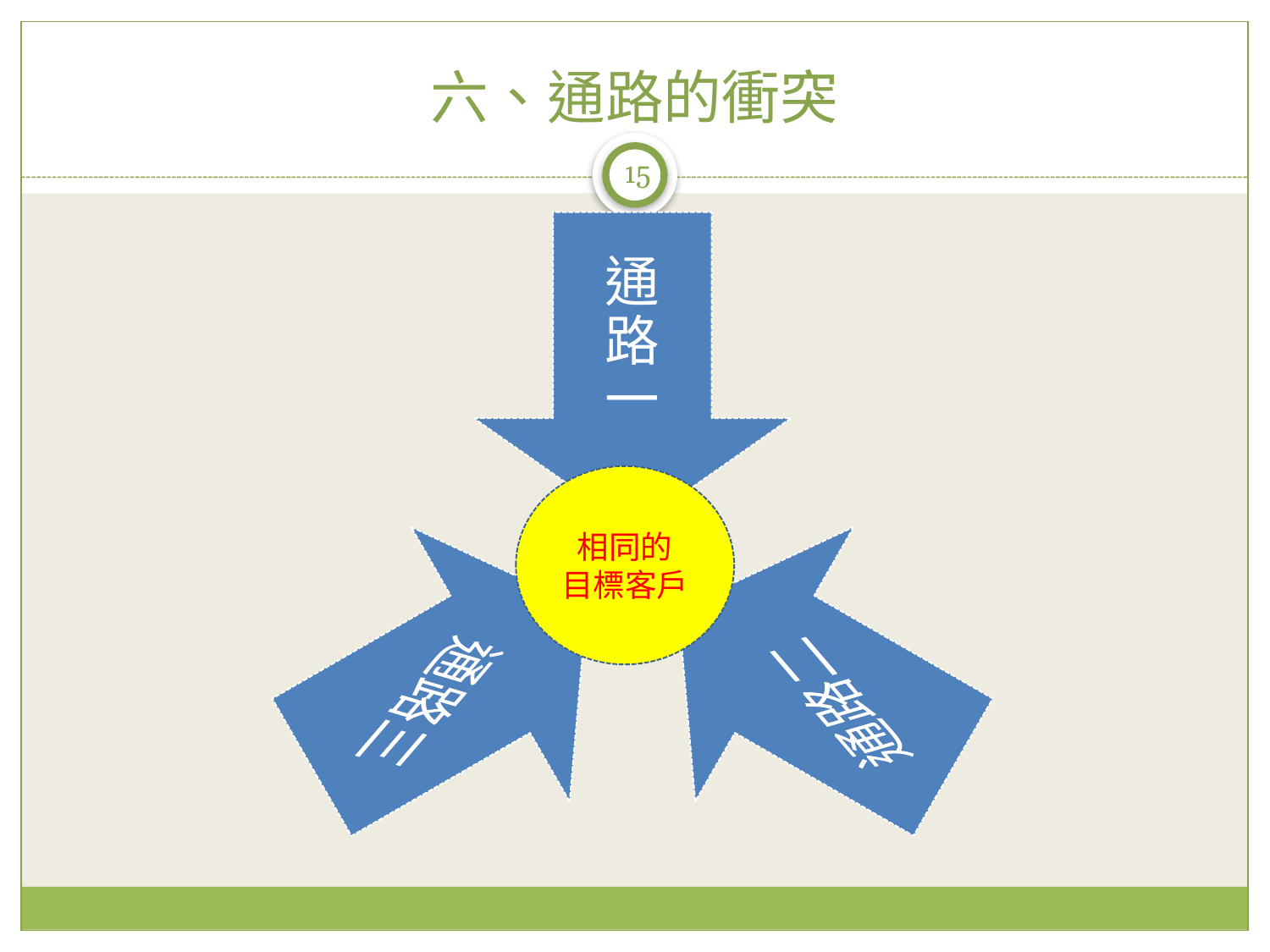

# 六、通路的衝突
15
通路一
通路二
通路三
相同的
目標客戶